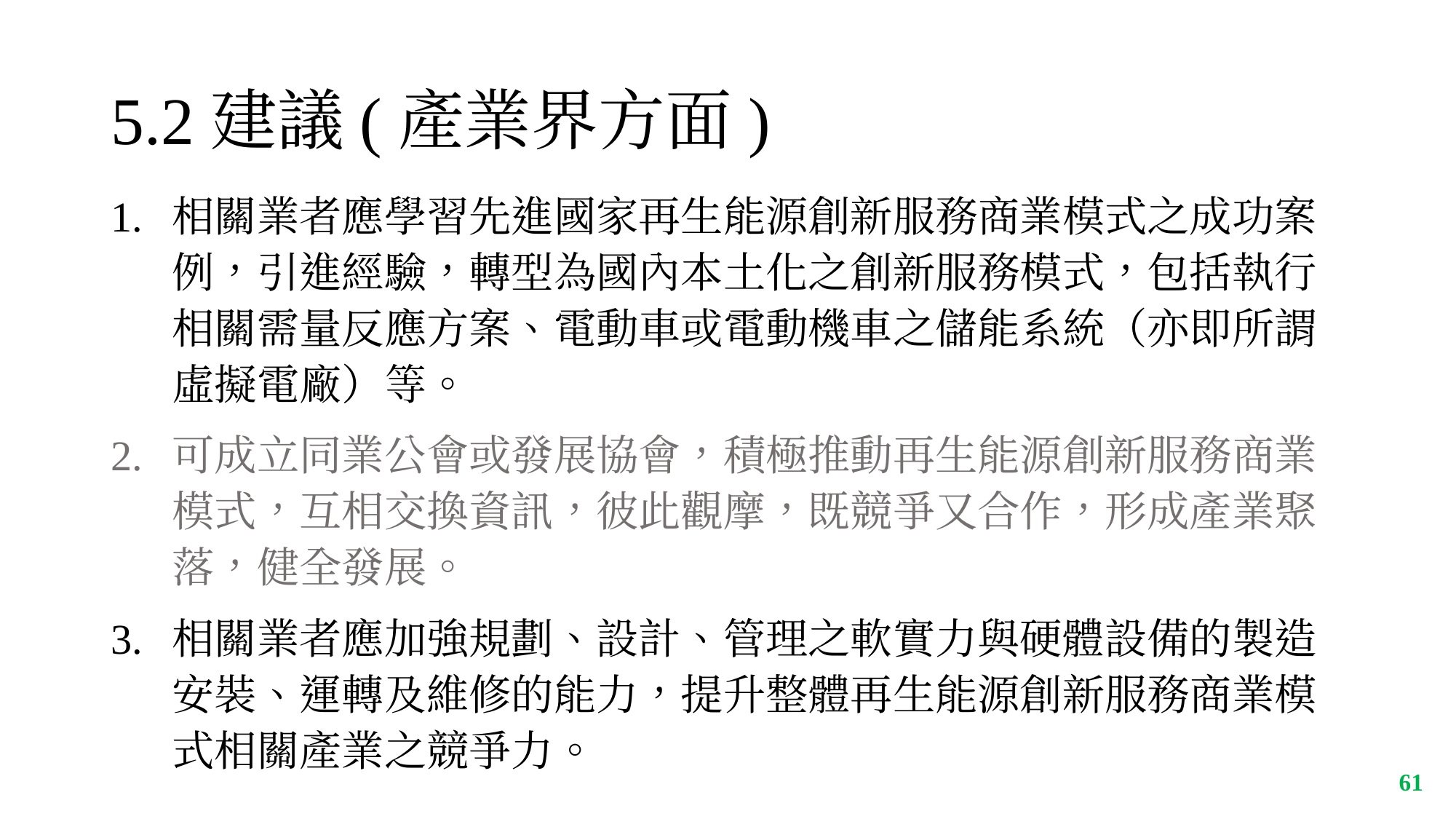

# 5.2建議(產業界方面)
相關業者應學習先進國家再生能源創新服務商業模式之成功案例，引進經驗，轉型為國內本土化之創新服務模式，包括執行相關需量反應方案、電動車或電動機車之儲能系統（亦即所謂虛擬電廠）等。
可成立同業公會或發展協會，積極推動再生能源創新服務商業模式，互相交換資訊，彼此觀摩，既競爭又合作，形成產業聚落，健全發展。
相關業者應加強規劃、設計、管理之軟實力與硬體設備的製造安裝、運轉及維修的能力，提升整體再生能源創新服務商業模式相關產業之競爭力。
61